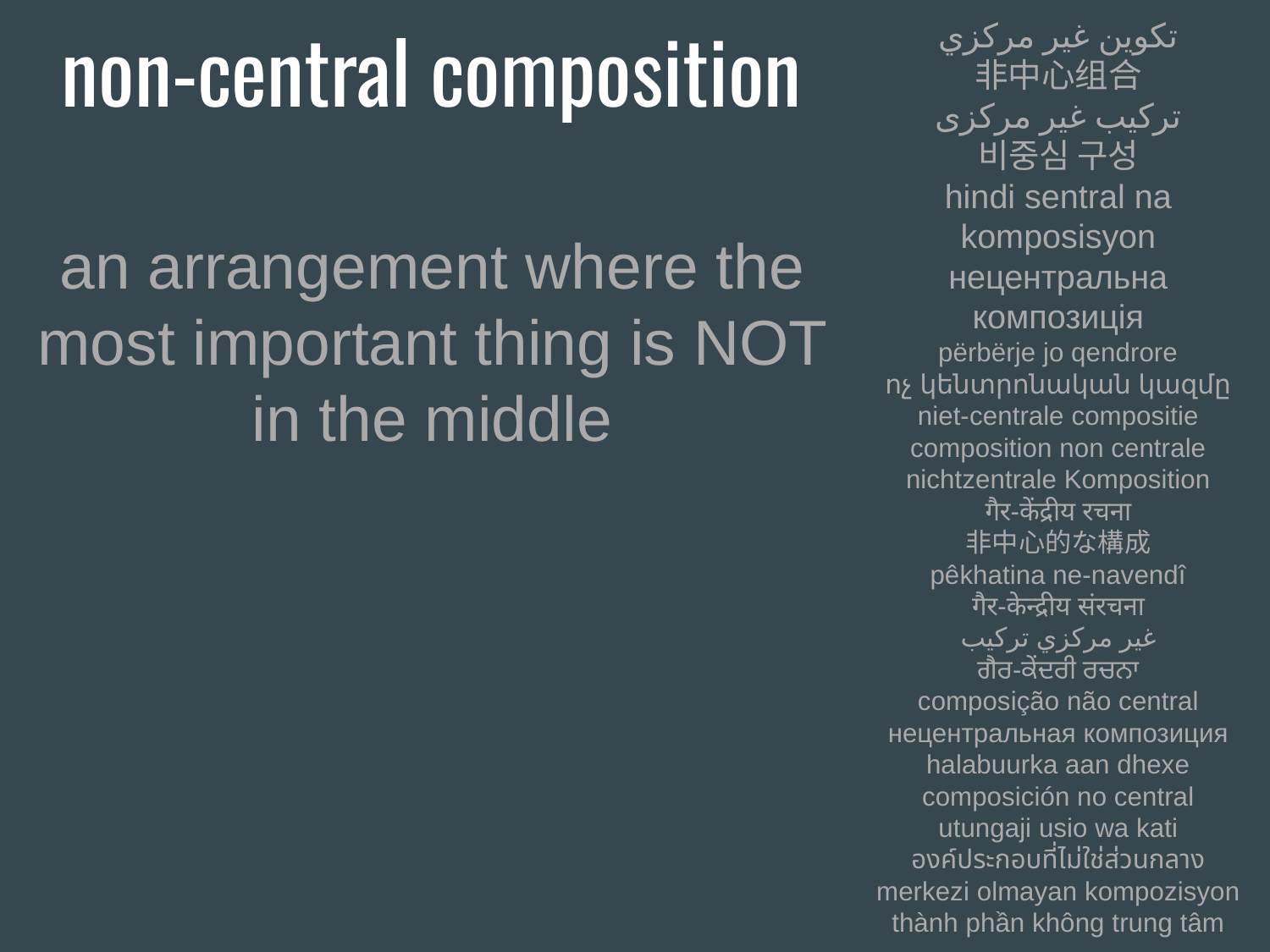

non-central composition

an arrangement where the most important thing is NOT in the middle
تكوين غير مركزي
非中心组合
ترکیب غیر مرکزی
비중심 구성
hindi sentral na komposisyon
нецентральна композиція
përbërje jo qendrore
ոչ կենտրոնական կազմը
niet-centrale compositie
composition non centrale
nichtzentrale Komposition
गैर-केंद्रीय रचना
非中心的な構成
pêkhatina ne-navendî
गैर-केन्द्रीय संरचना
غیر مرکزي ترکیب
ਗੈਰ-ਕੇਂਦਰੀ ਰਚਨਾ
composição não central
нецентральная композиция
halabuurka aan dhexe
composición no central
utungaji usio wa kati
องค์ประกอบที่ไม่ใช่ส่วนกลาง
merkezi olmayan kompozisyon
thành phần không trung tâm